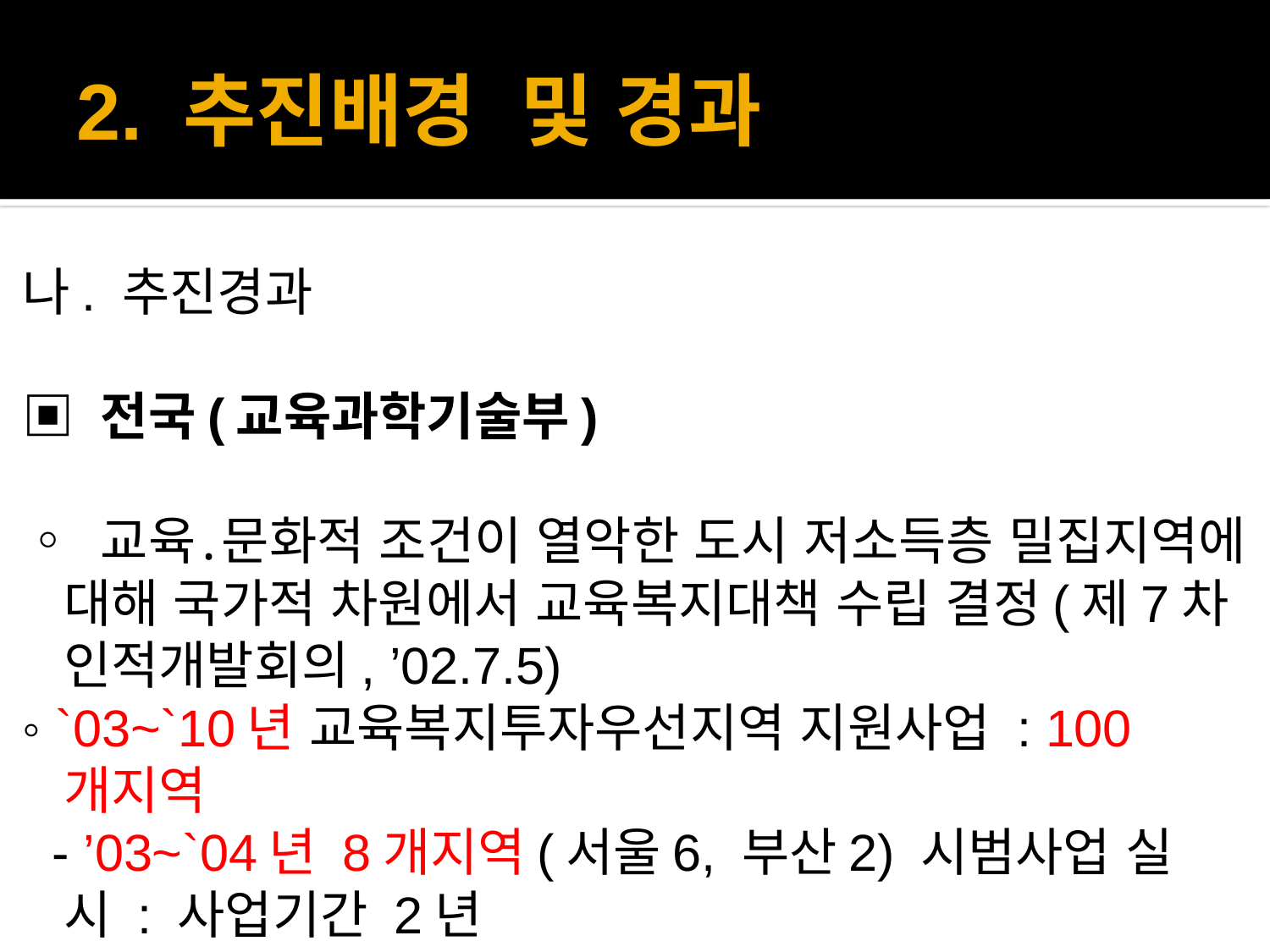

# 2. 추진배경  및 경과
나. 추진경과

▣ 전국(교육과학기술부)

◦ 교육․문화적 조건이 열악한 도시 저소득층 밀집지역에 대해 국가적 차원에서 교육복지대책 수립 결정(제7차 인적개발회의, ’02.7.5)
◦ `03~`10년 교육복지투자우선지역 지원사업 : 100개지역
  - ’03~`04년 8개지역(서울6, 부산2) 시범사업 실시 : 사업기간 2년